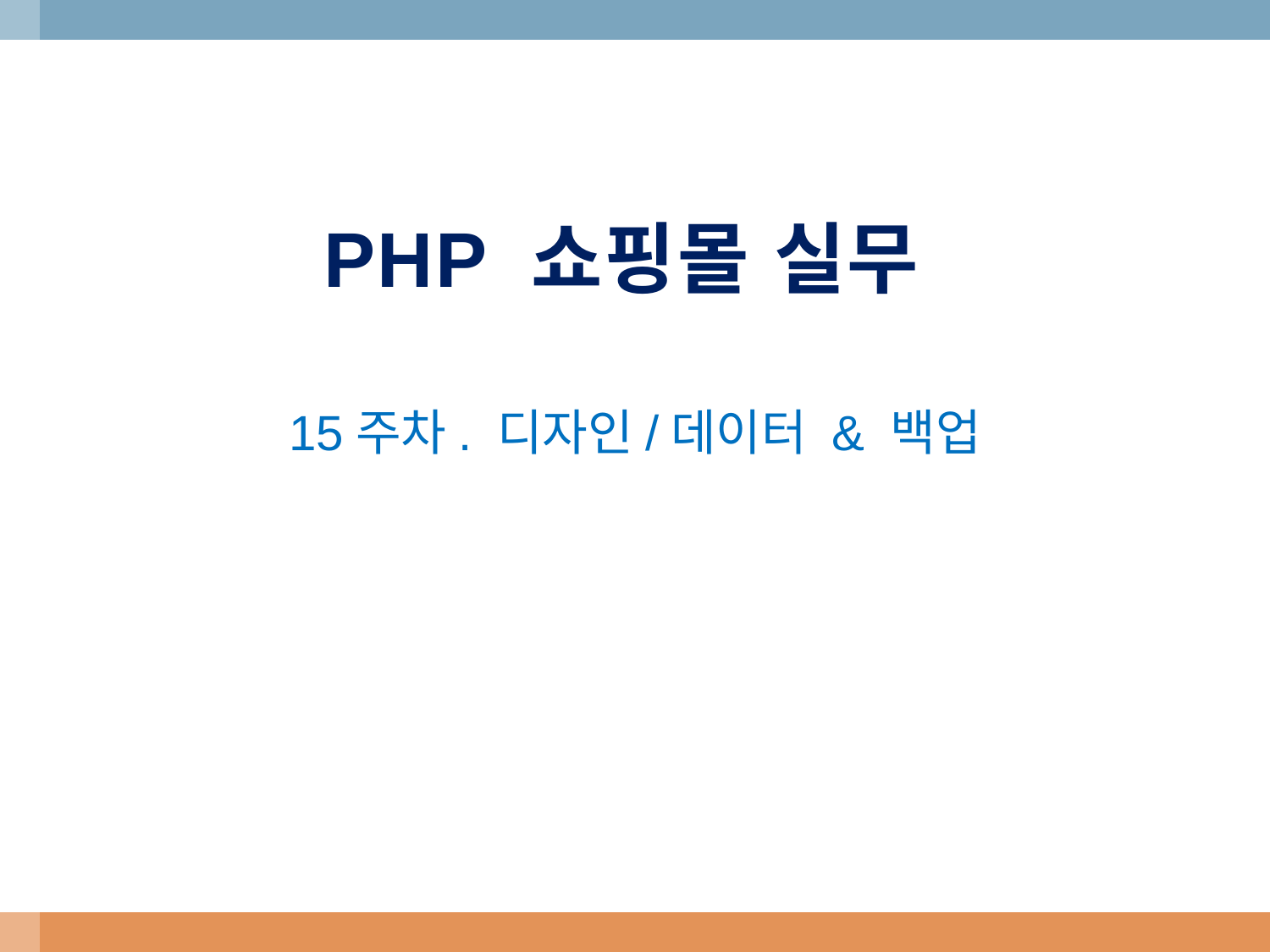

# PHP 쇼핑몰 실무
15주차. 디자인/데이터 & 백업